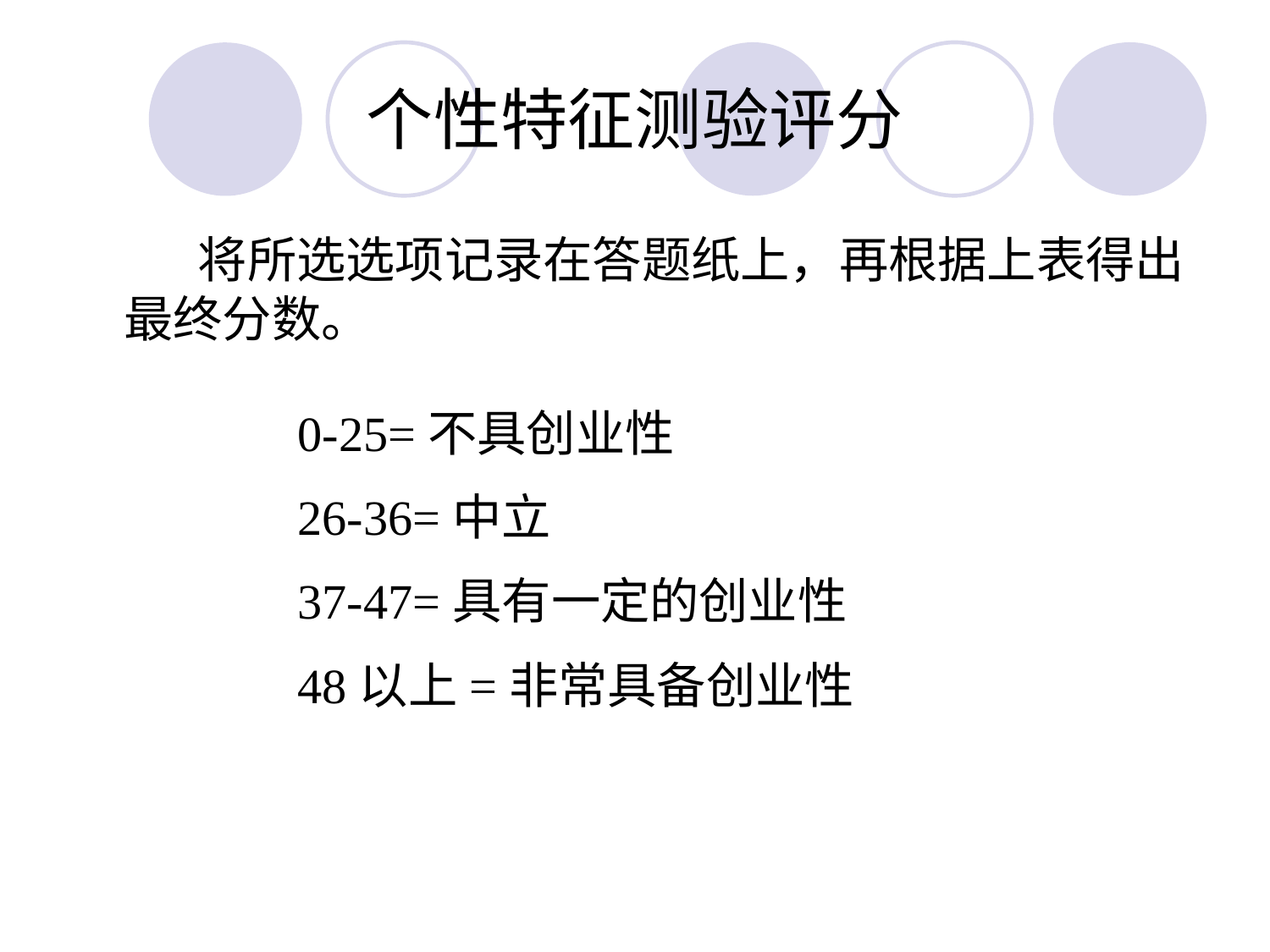

# 个性特征测验评分
          将所选选项记录在答题纸上，再根据上表得出最终分数。
0-25=不具创业性
26-36=中立
37-47=具有一定的创业性
48以上=非常具备创业性